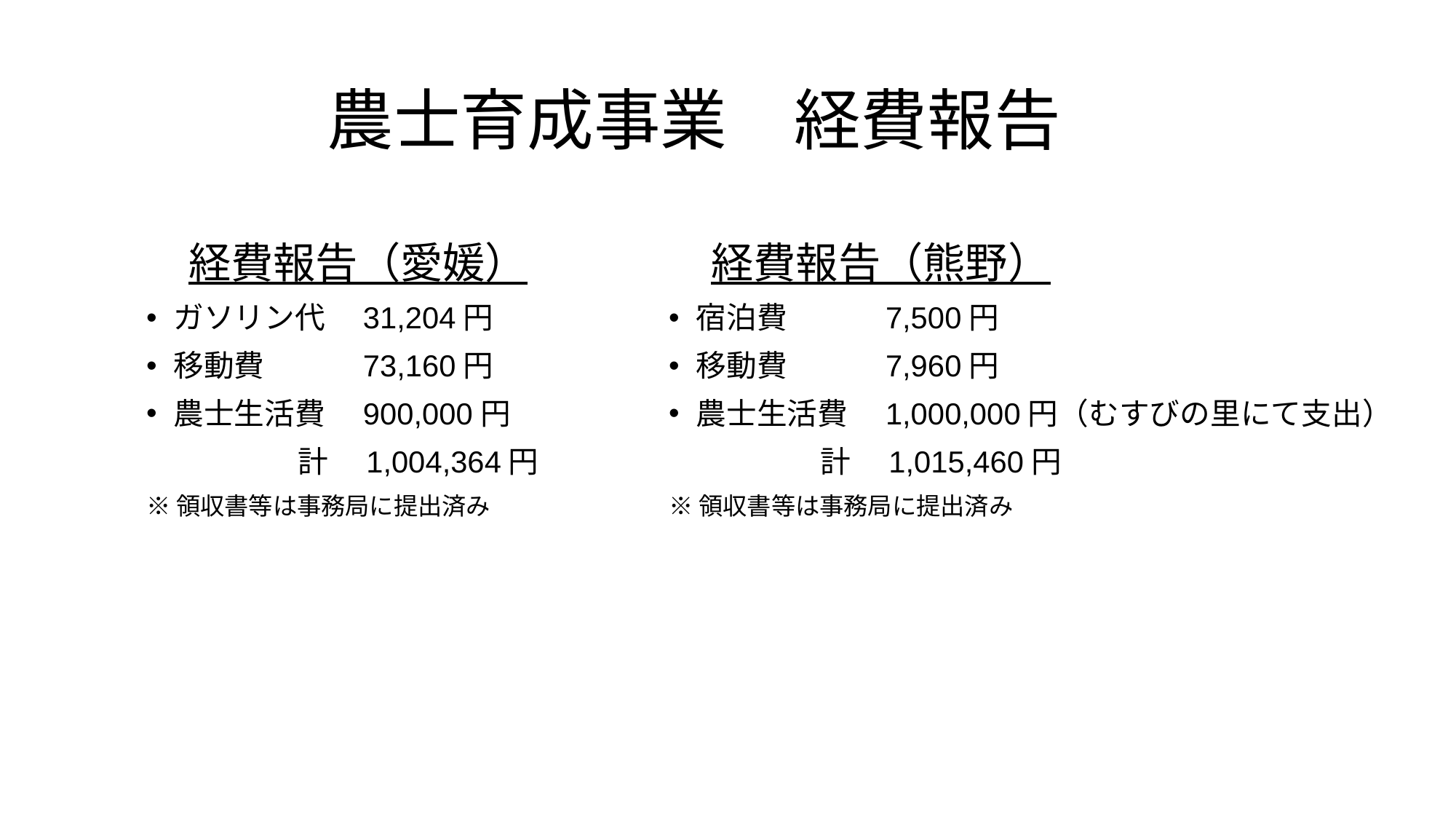

# 農士育成事業　経費報告
　経費報告（愛媛）
ガソリン代　31,204円
移動費　　　73,160円
農士生活費　900,000円
　　　　　計　1,004,364円
※領収書等は事務局に提出済み

　経費報告（熊野）
宿泊費　　　7,500円
移動費　　　7,960円
農士生活費　1,000,000円（むすびの里にて支出）
　　　　　計　1,015,460円
※領収書等は事務局に提出済み